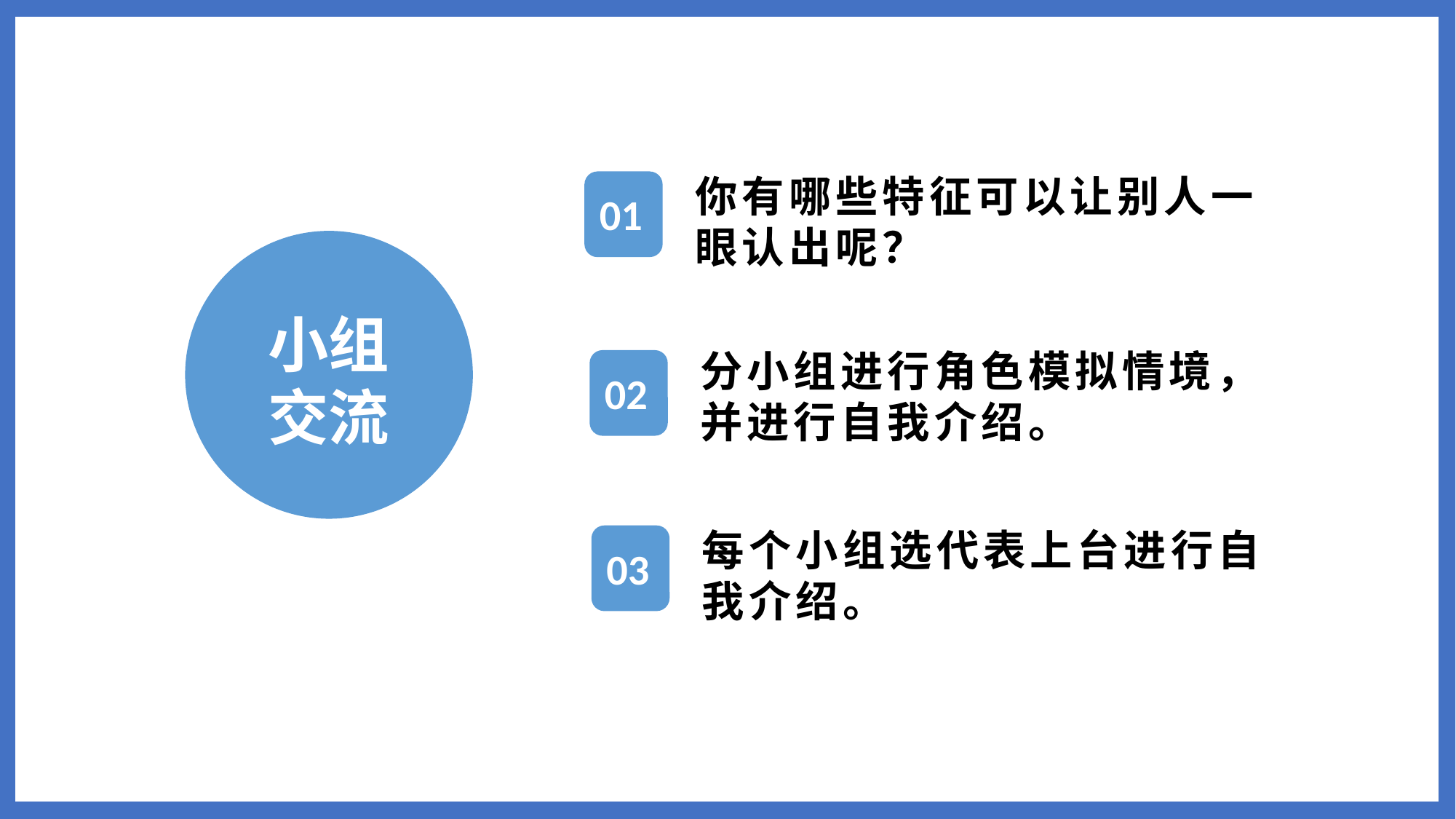

你有哪些特征可以让别人一眼认出呢？

01

小组交流
分小组进行角色模拟情境，并进行自我介绍。

02
每个小组选代表上台进行自我介绍。

03